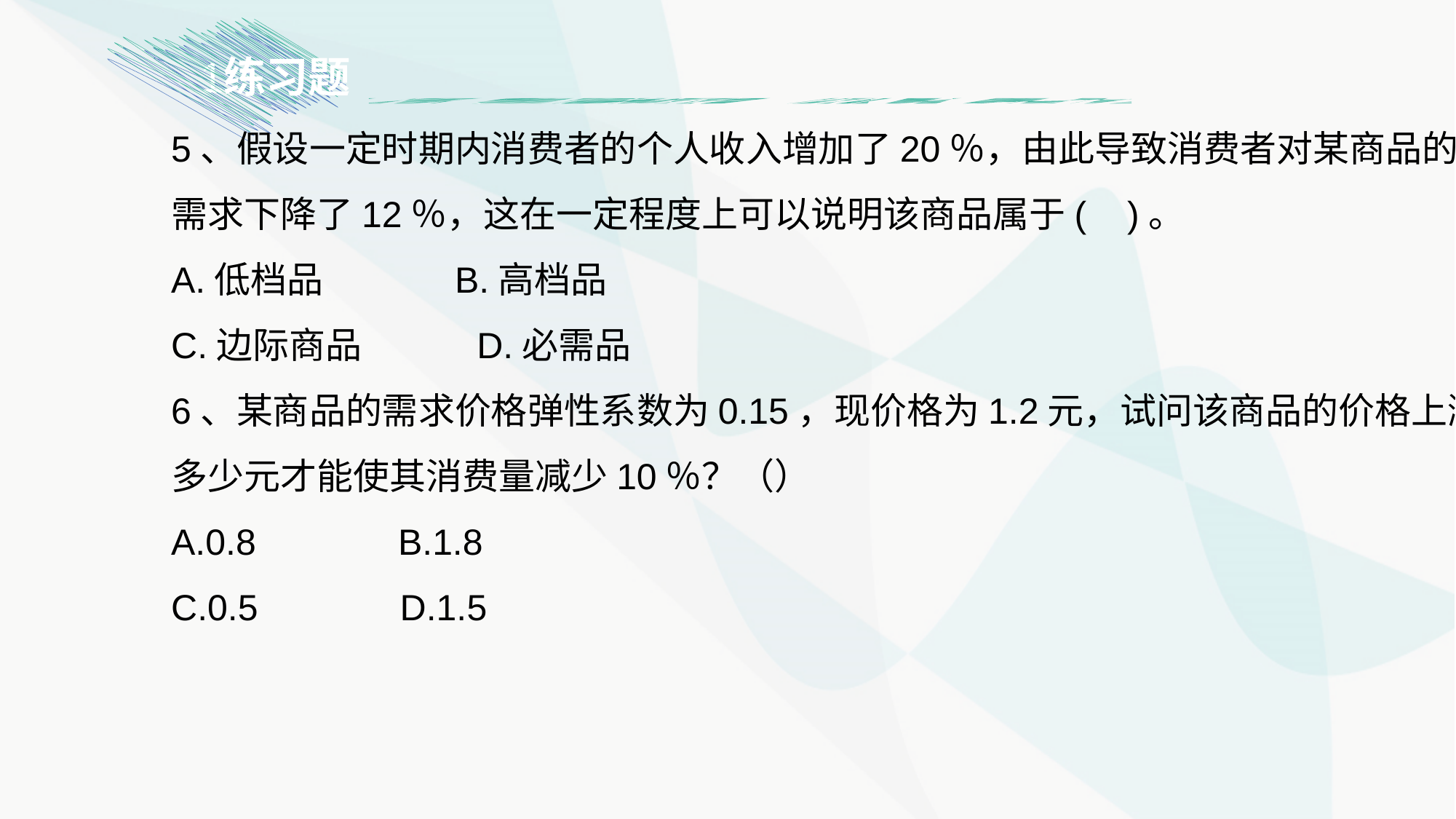

1
练习题
5、假设一定时期内消费者的个人收入增加了20％，由此导致消费者对某商品的
需求下降了12％，这在一定程度上可以说明该商品属于(    )。
A.低档品               B.高档品
C.边际商品             D.必需品
6、某商品的需求价格弹性系数为0.15，现价格为1.2元，试问该商品的价格上涨
多少元才能使其消费量减少10％？（）
A.0.8              B.1.8
C.0.5              D.1.5